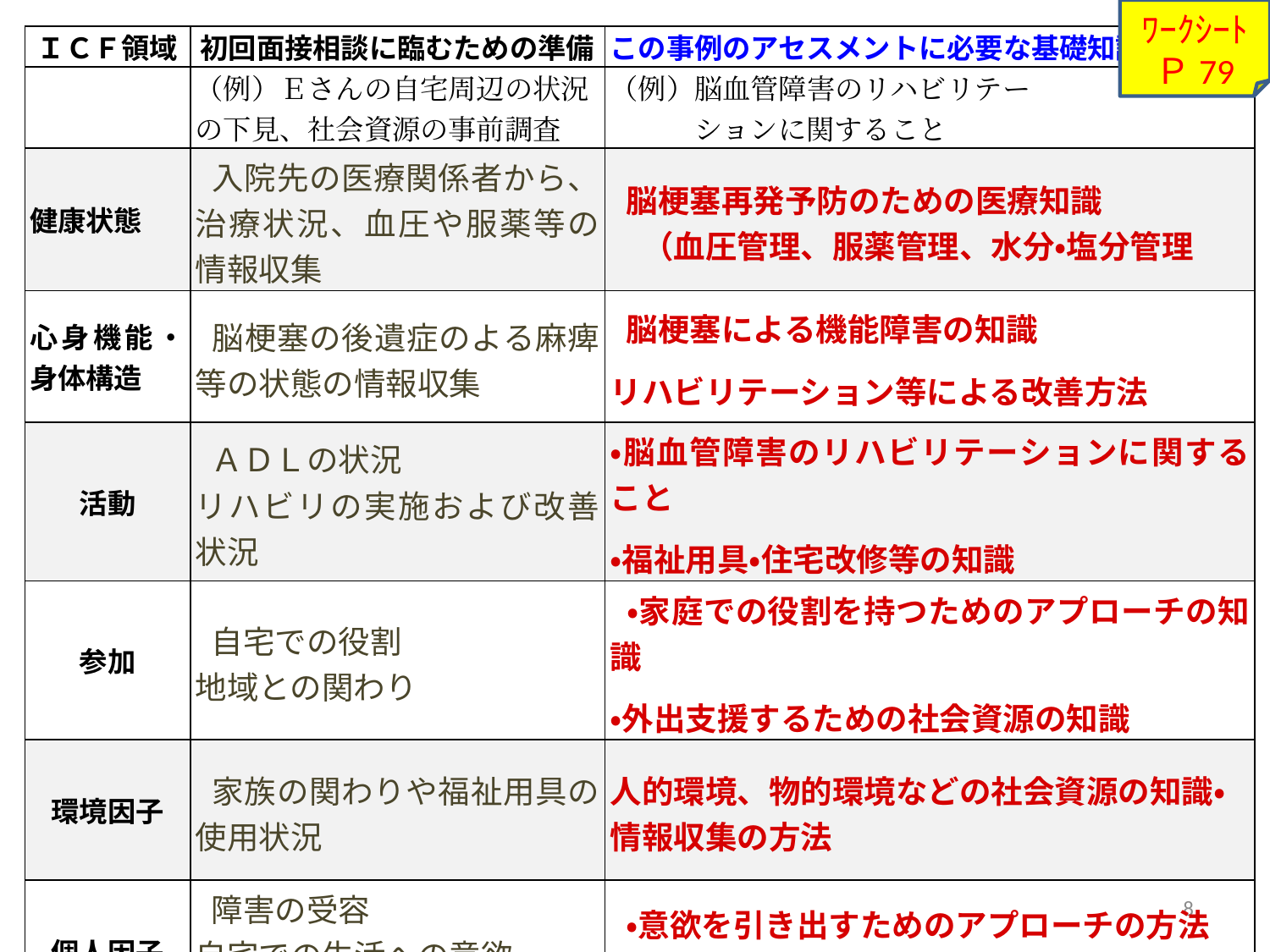

ﾜｰｸｼｰﾄ
Ｐ79
| ＩＣＦ領域 | 初回面接相談に臨むための準備 | この事例のアセスメントに必要な基礎知識 |
| --- | --- | --- |
|  | （例）Ｅさんの自宅周辺の状況の下見、社会資源の事前調査 | （例）脳血管障害のリハビリテー 　　　ションに関すること |
| 健康状態 | 入院先の医療関係者から、治療状況、血圧や服薬等の情報収集 | 脳梗塞再発予防のための医療知識 　（血圧管理、服薬管理、水分・塩分管理 |
| 心身機能・身体構造 | 脳梗塞の後遺症のよる麻痺等の状態の情報収集 | 脳梗塞による機能障害の知識 リハビリテーション等による改善方法 |
| 活動 | ＡＤＬの状況 リハビリの実施および改善状況 | ・脳血管障害のリハビリテーションに関すること ・福祉用具・住宅改修等の知識 |
| 参加 | 自宅での役割 地域との関わり | ・家庭での役割を持つためのアプローチの知識 ・外出支援するための社会資源の知識 |
| 環境因子 | 家族の関わりや福祉用具の使用状況 | 人的環境、物的環境などの社会資源の知識・ 情報収集の方法 |
| 個人因子 | 障害の受容 自宅での生活への意欲 趣味、楽しみ | ・意欲を引き出すためのアプローチの方法 ・趣味・楽しみに繋げるサービスの知識 |
8